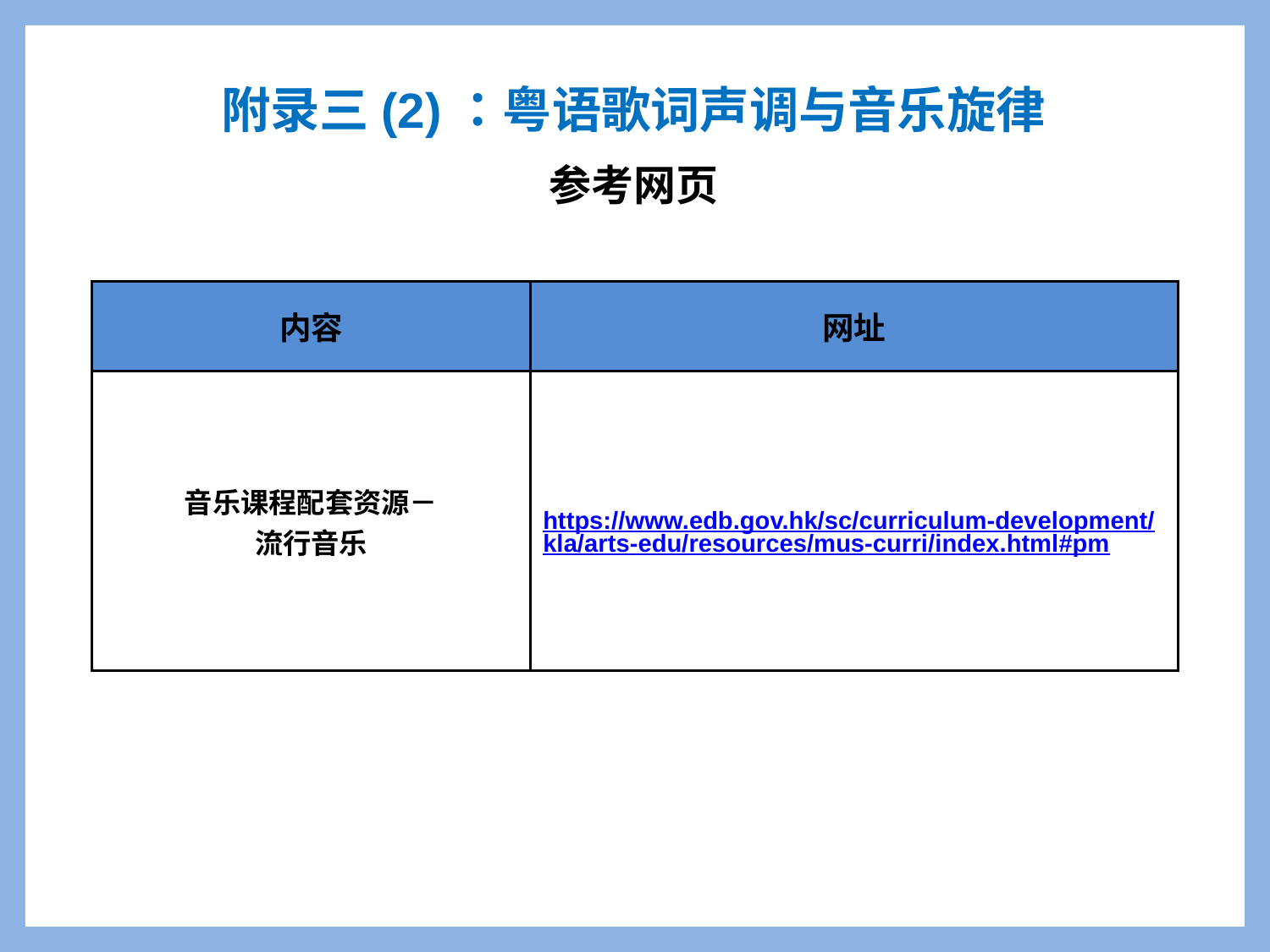

附录三(2)：粤语歌词声调与音乐旋律
参考网页
| 内容 | 网址 |
| --- | --- |
| 音乐课程配套资源－ 流行音乐 | https://www.edb.gov.hk/sc/curriculum-development/kla/arts-edu/resources/mus-curri/index.html#pm |